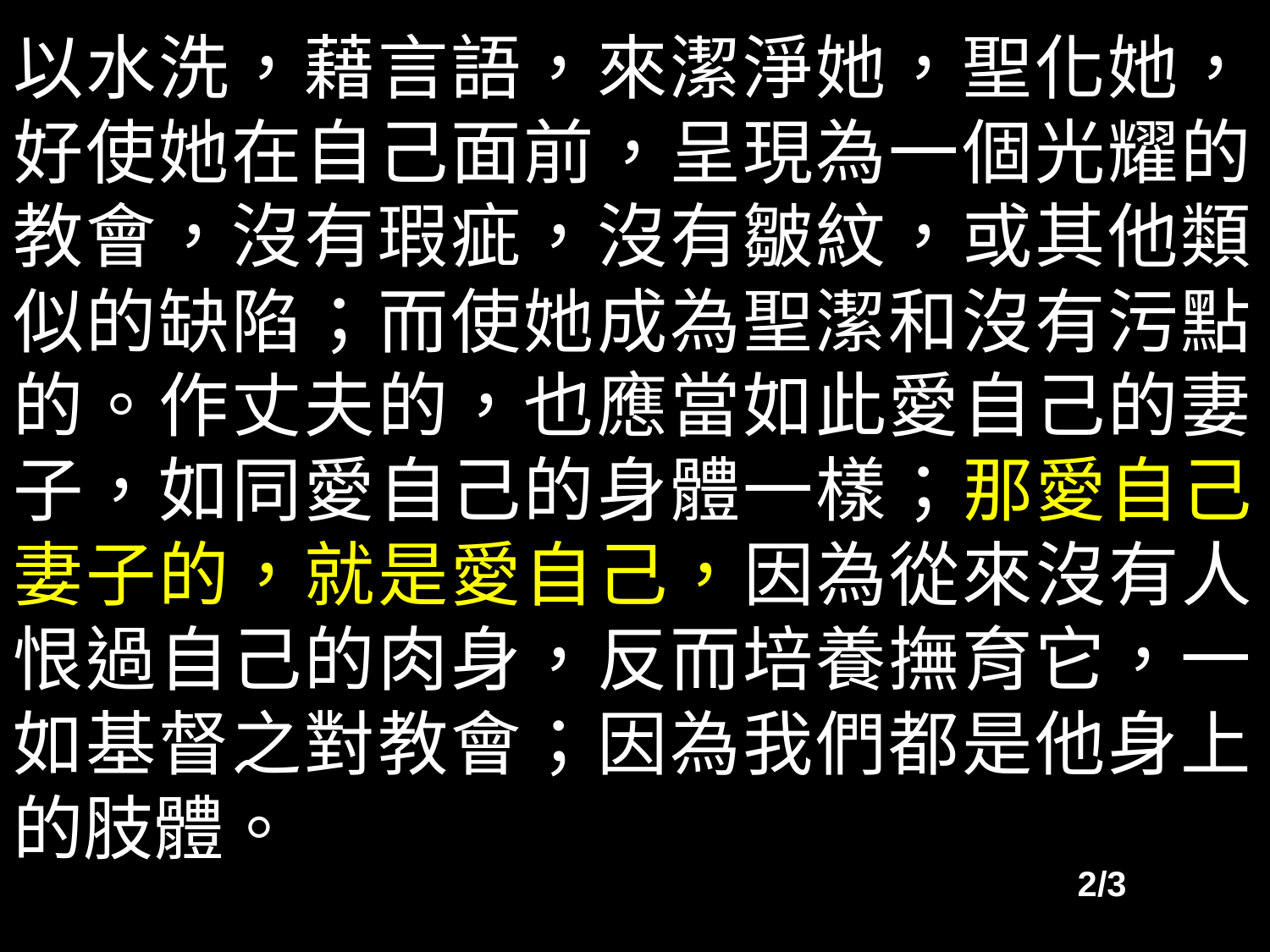

以水洗，藉言語，來潔淨她，聖化她，好使她在自己面前，呈現為一個光耀的教會，沒有瑕疵，沒有皺紋，或其他類似的缺陷；而使她成為聖潔和沒有污點的。作丈夫的，也應當如此愛自己的妻子，如同愛自己的身體一樣；那愛自己妻子的，就是愛自己，因為從來沒有人恨過自己的肉身，反而培養撫育它，一如基督之對教會；因為我們都是他身上的肢體。

2/3